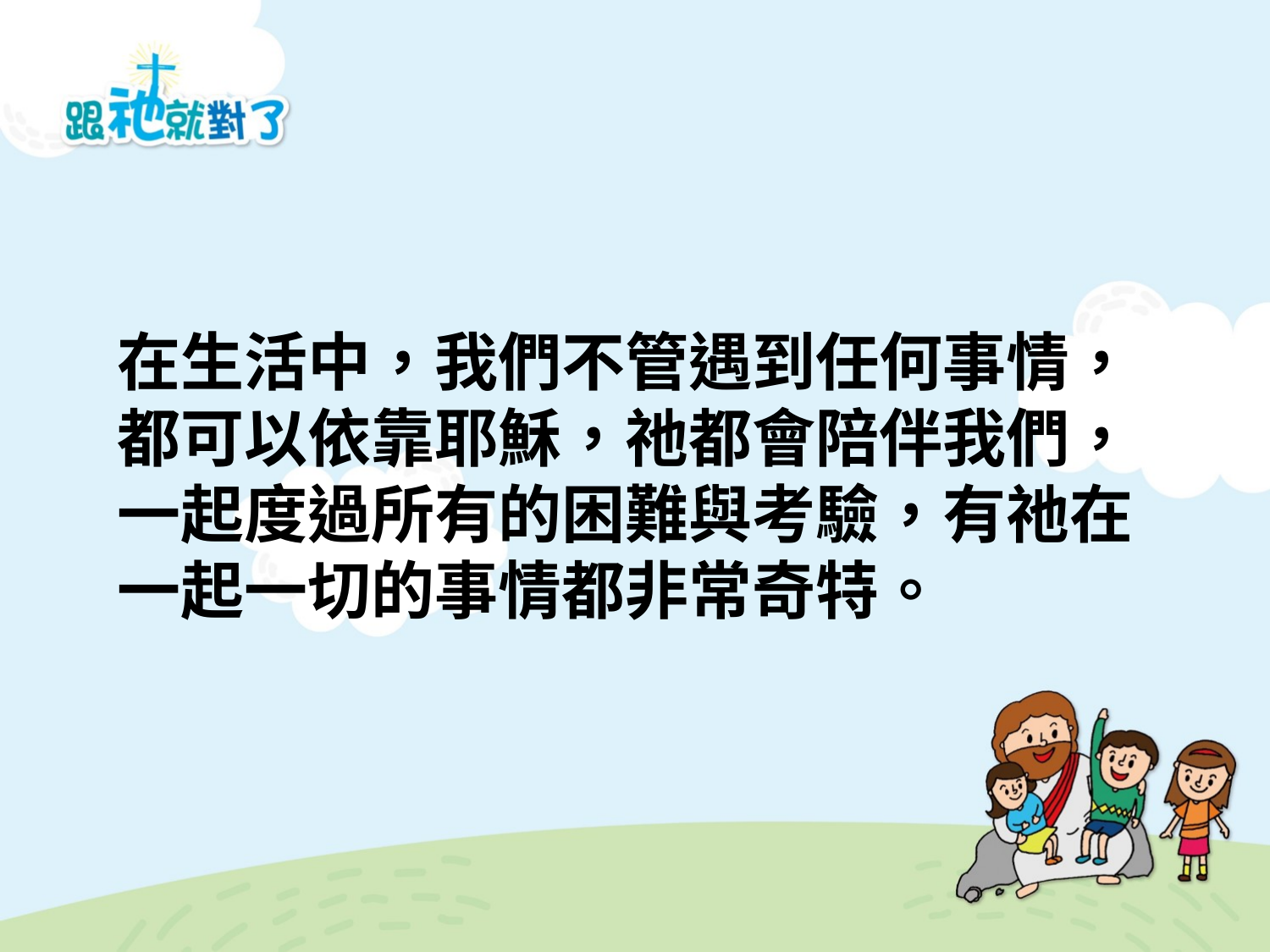

在生活中，我們不管遇到任何事情，都可以依靠耶穌，祂都會陪伴我們，一起度過所有的困難與考驗，有祂在一起一切的事情都非常奇特。